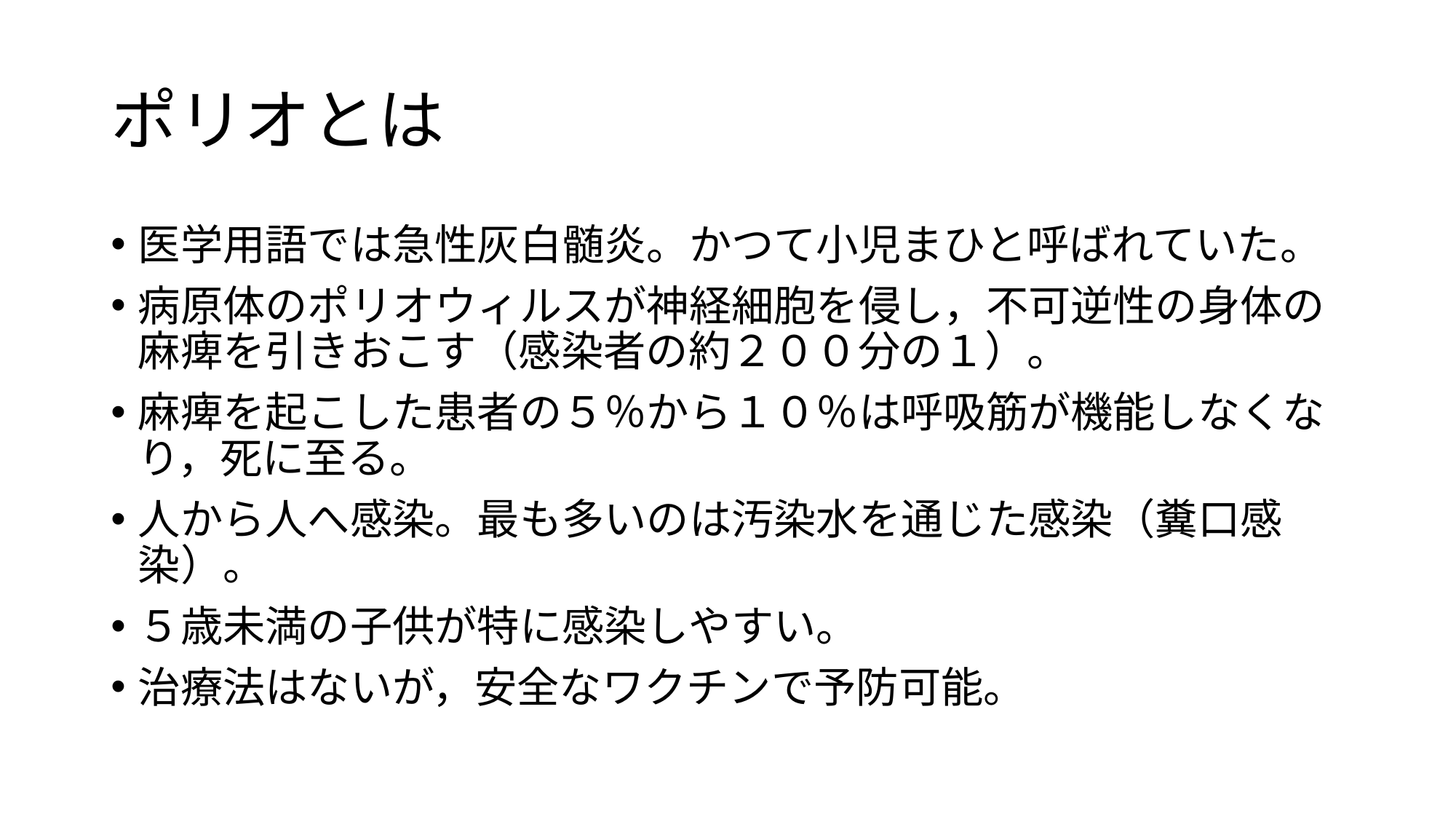

# ポリオとは
医学用語では急性灰白髄炎。かつて小児まひと呼ばれていた。
病原体のポリオウィルスが神経細胞を侵し，不可逆性の身体の麻痺を引きおこす（感染者の約２００分の１）。
麻痺を起こした患者の５％から１０％は呼吸筋が機能しなくなり，死に至る。
人から人へ感染。最も多いのは汚染水を通じた感染（糞口感染）。
５歳未満の子供が特に感染しやすい。
治療法はないが，安全なワクチンで予防可能。